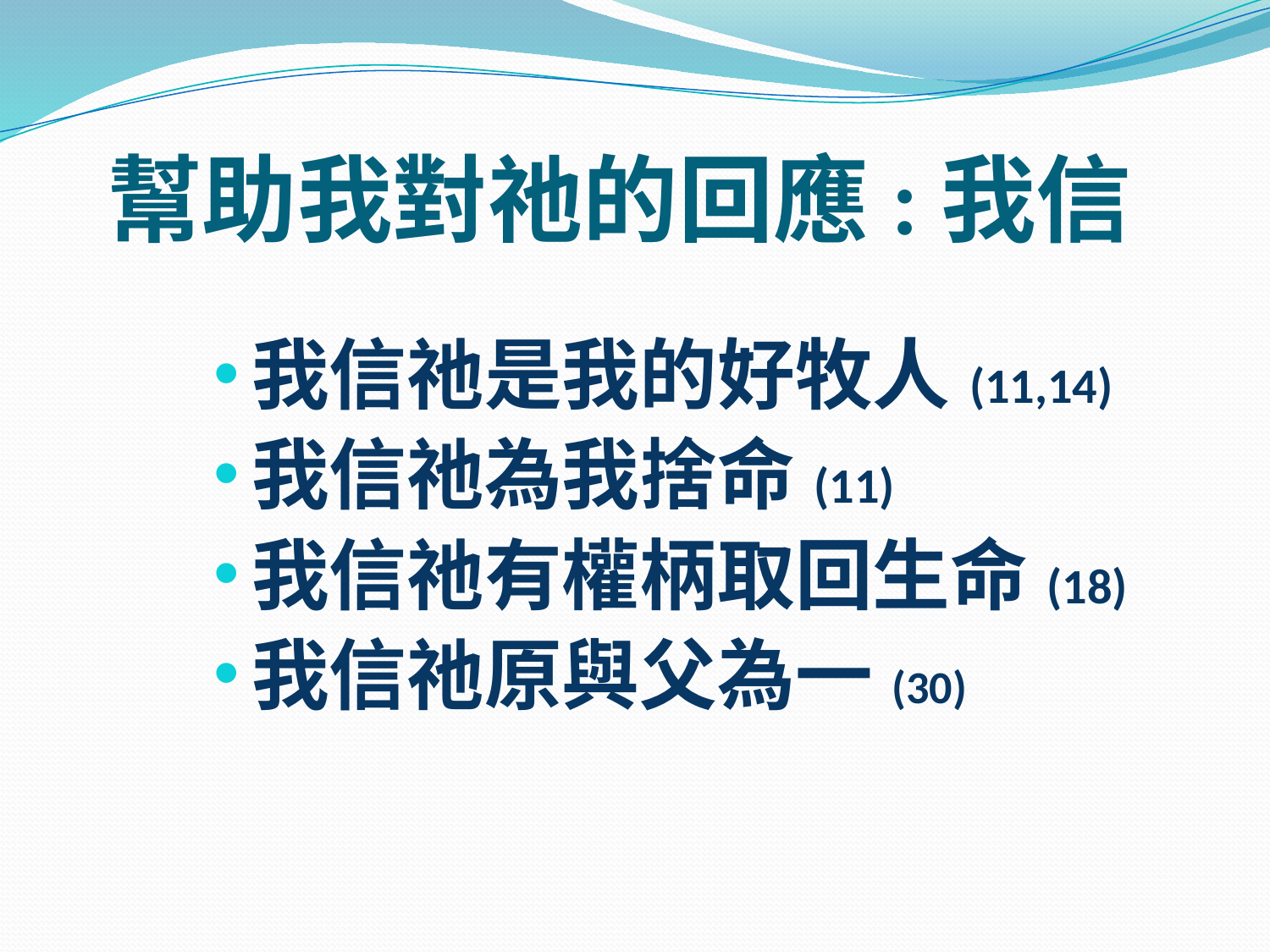

# 幫助我對祂的回應:我信
我信祂是我的好牧人(11,14)
我信祂為我捨命(11)
我信祂有權柄取回生命(18)
我信祂原與父為一(30)